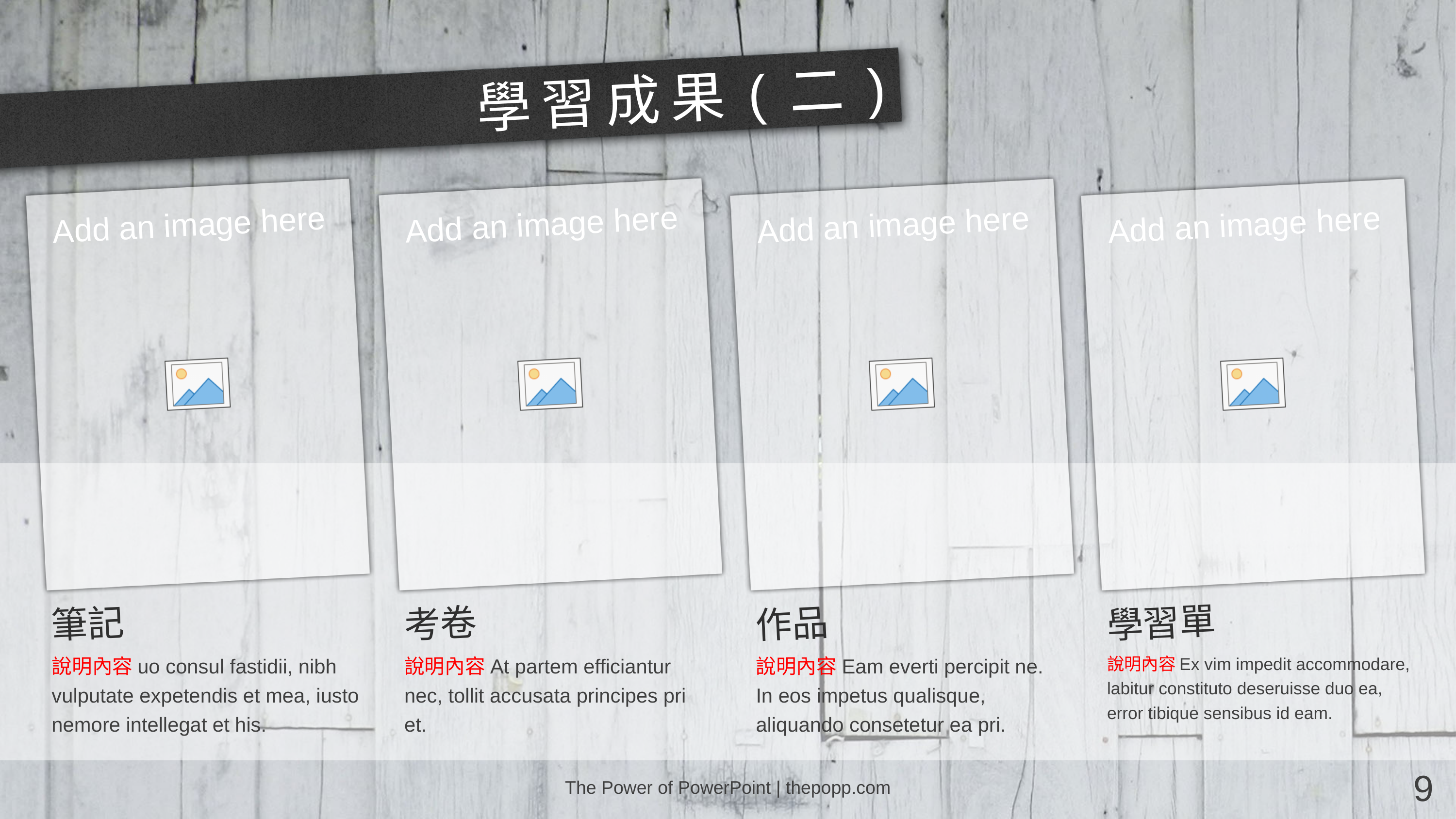

# 學習成果(二)

考卷
筆記
作品
學習單
說明內容At partem efficiantur nec, tollit accusata principes pri et.
說明內容uo consul fastidii, nibh vulputate expetendis et mea, iusto nemore intellegat et his.
說明內容Eam everti percipit ne. In eos impetus qualisque, aliquando consetetur ea pri.
說明內容Ex vim impedit accommodare, labitur constituto deseruisse duo ea, error tibique sensibus id eam.
The Power of PowerPoint | thepopp.com
9